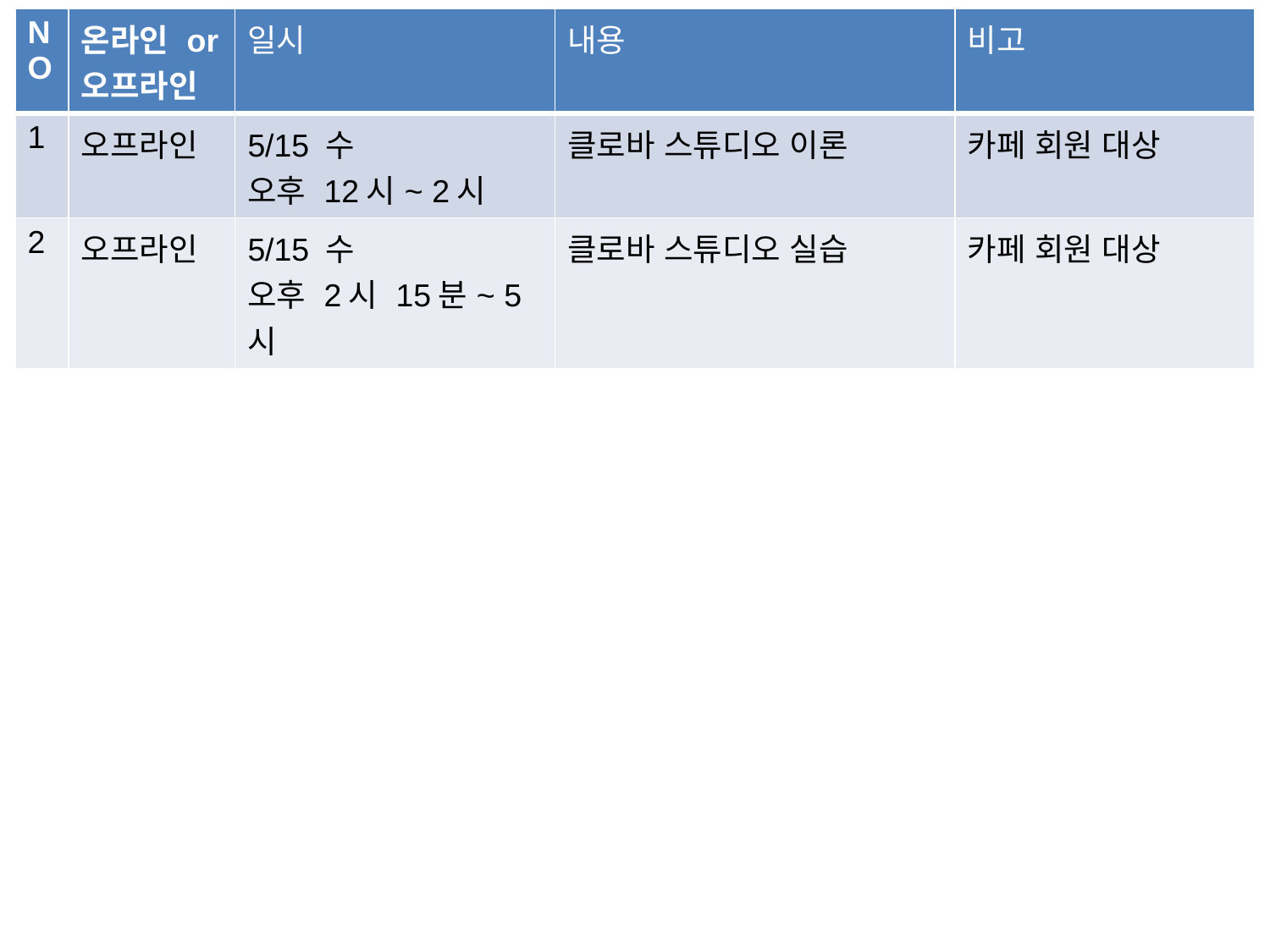

| NO | 온라인 or 오프라인 | 일시 | 내용 | 비고 |
| --- | --- | --- | --- | --- |
| 1 | 오프라인 | 5/15 수 오후 12시~ 2시 | 클로바 스튜디오 이론 | 카페 회원 대상 |
| 2 | 오프라인 | 5/15 수 오후 2시 15분~ 5시 | 클로바 스튜디오 실습 | 카페 회원 대상 |